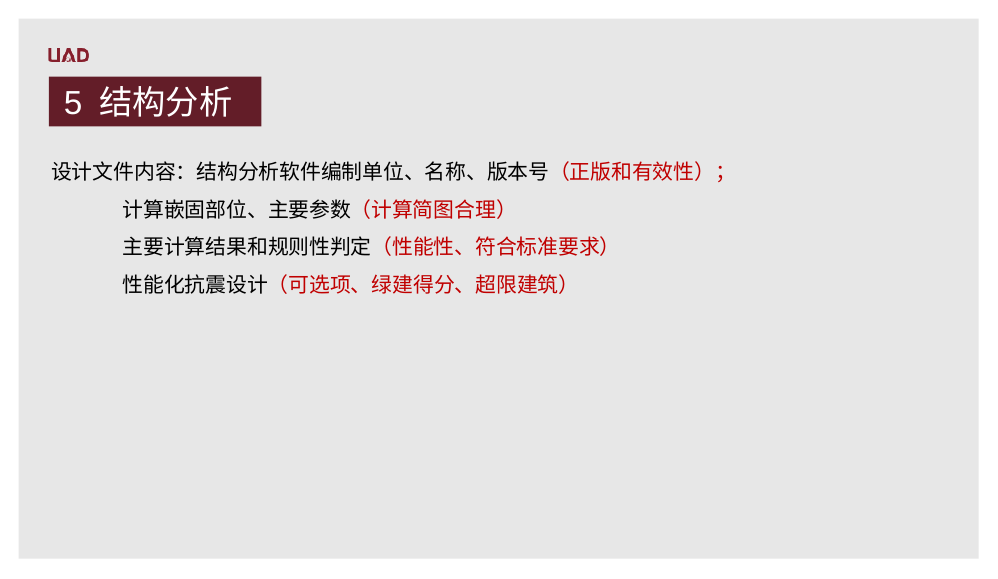

5 结构分析
设计文件内容：结构分析软件编制单位、名称、版本号（正版和有效性）；
              计算嵌固部位、主要参数（计算简图合理）
              主要计算结果和规则性判定（性能性、符合标准要求）
              性能化抗震设计（可选项、绿建得分、超限建筑）